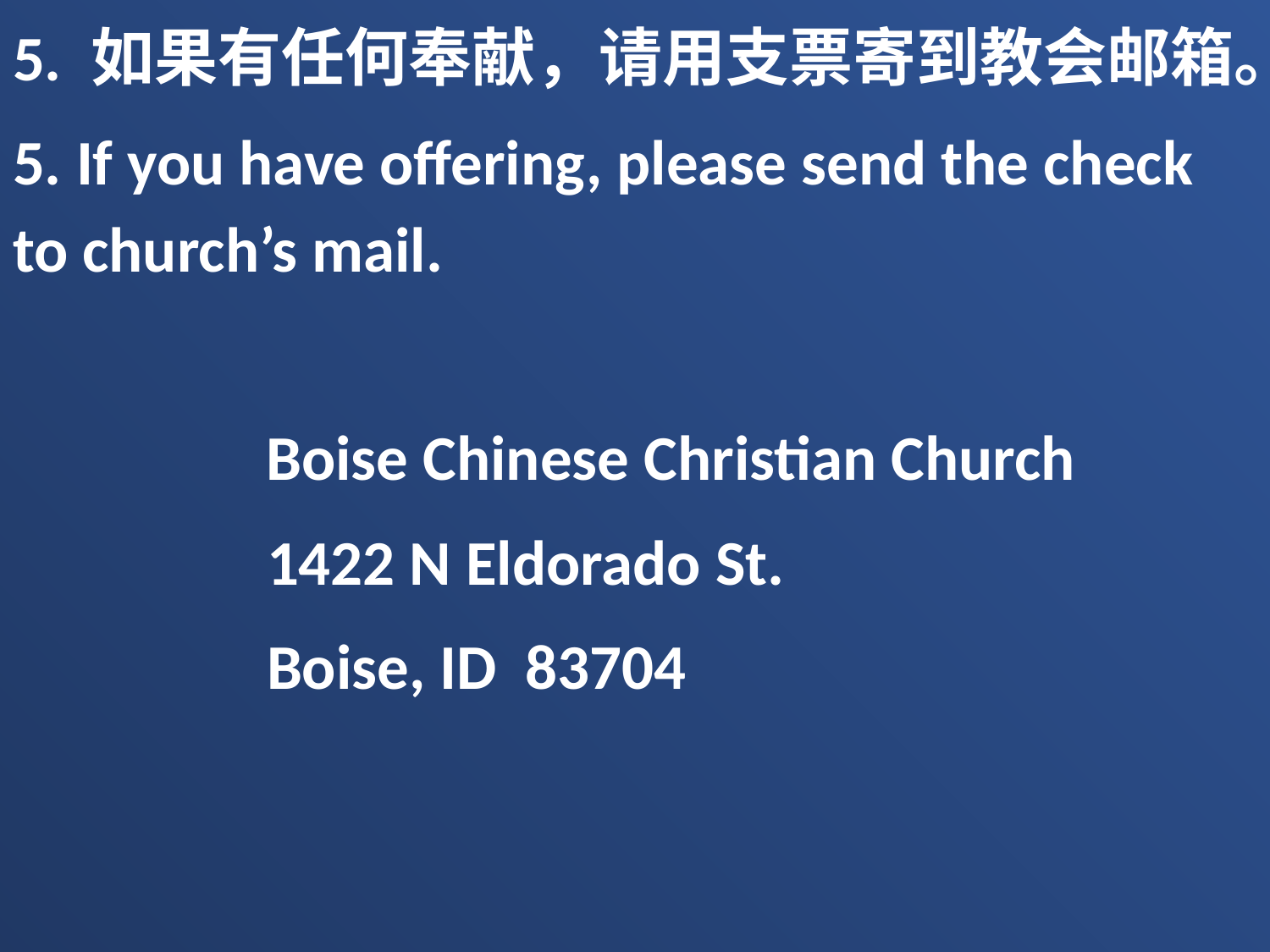

5. 如果有任何奉献，请用支票寄到教会邮箱。
5. If you have offering, please send the check to church’s mail.

     Boise Chinese Christian Church
		1422 N Eldorado St.
    		Boise, ID  83704